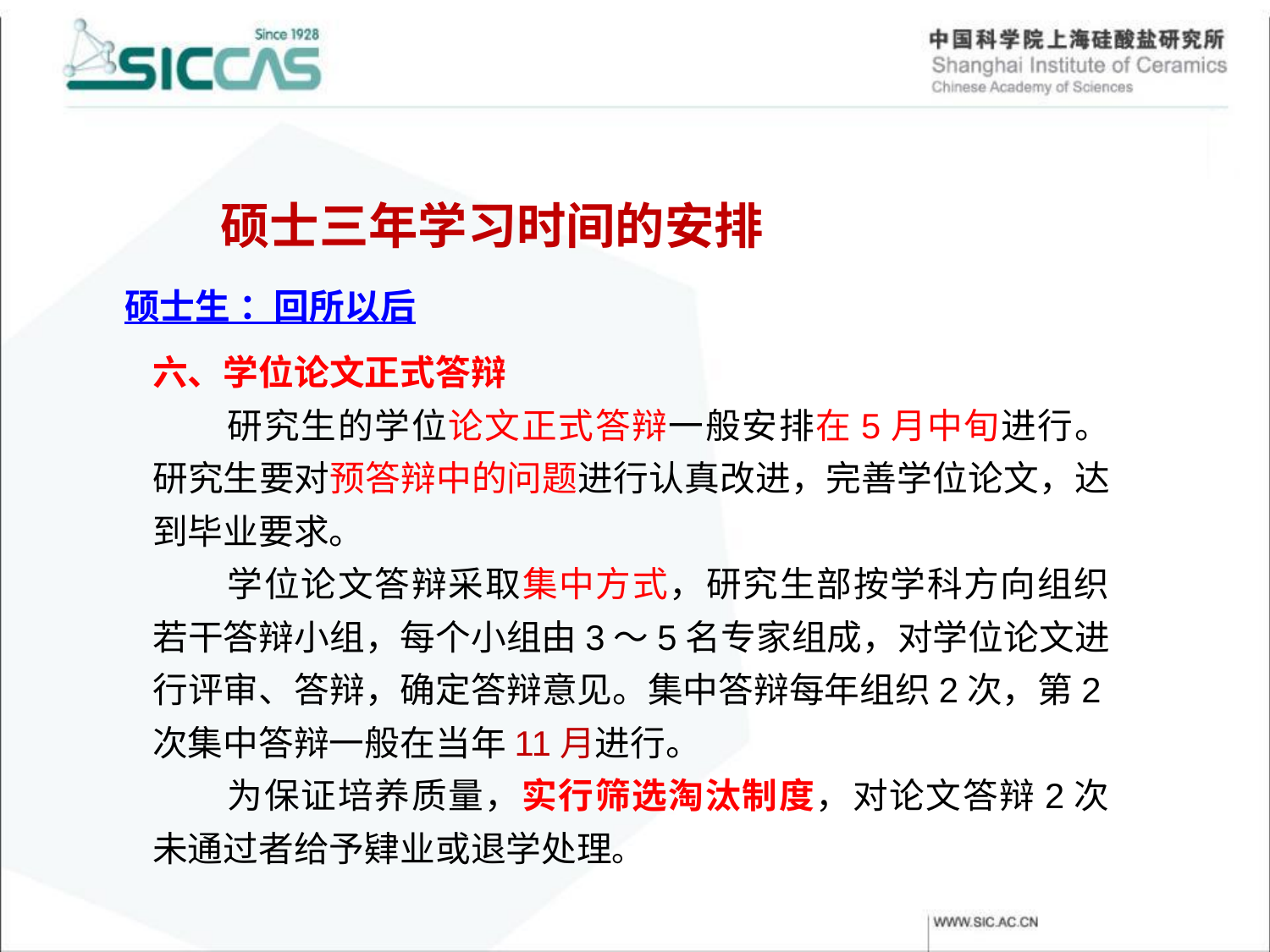

硕士三年学习时间的安排
硕士生 ：回所以后
六、学位论文正式答辩
研究生的学位论文正式答辩一般安排在5月中旬进行。研究生要对预答辩中的问题进行认真改进，完善学位论文，达到毕业要求。
学位论文答辩采取集中方式，研究生部按学科方向组织若干答辩小组，每个小组由3～5名专家组成，对学位论文进行评审、答辩，确定答辩意见。集中答辩每年组织2次，第2次集中答辩一般在当年11月进行。
为保证培养质量，实行筛选淘汰制度，对论文答辩2次未通过者给予肄业或退学处理。